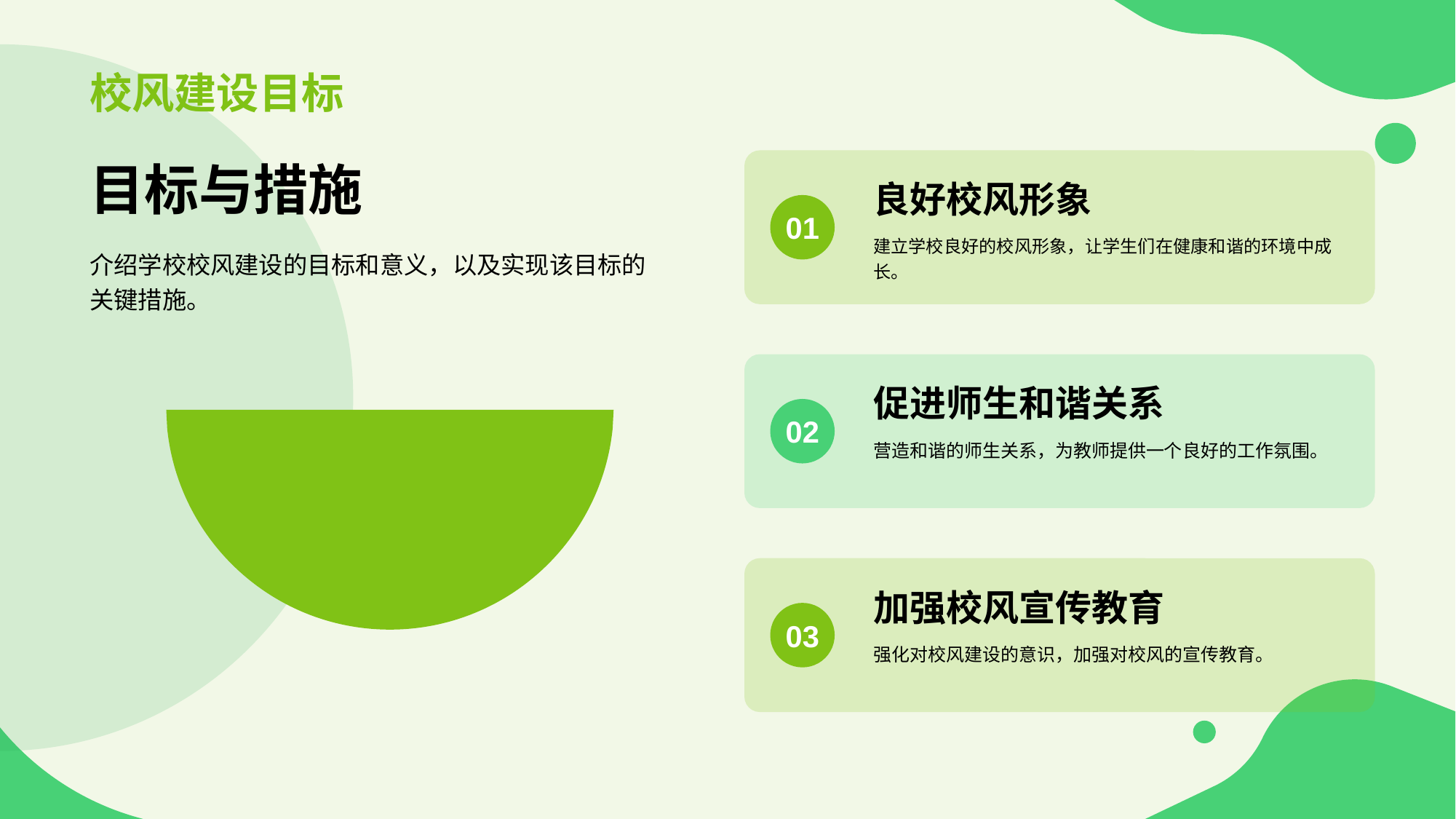

# 校风建设目标

目标与措施
介绍学校校风建设的目标和意义，以及实现该目标的关键措施。

良好校风形象
01
建立学校良好的校风形象，让学生们在健康和谐的环境中成长。

促进师生和谐关系
02
营造和谐的师生关系，为教师提供一个良好的工作氛围。

加强校风宣传教育
03
强化对校风建设的意识，加强对校风的宣传教育。